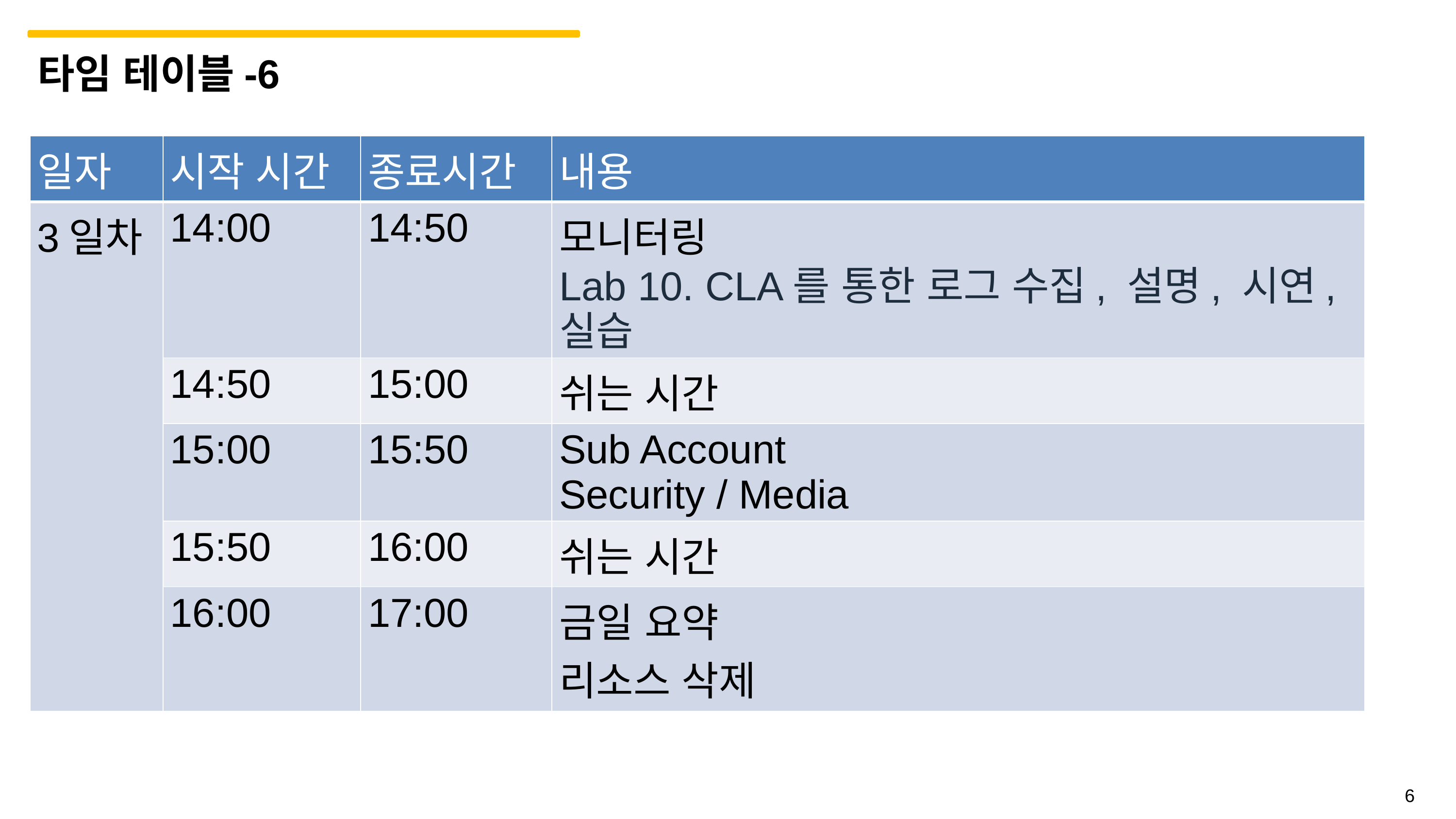

타임 테이블-6
| 일자 | 시작 시간 | 종료시간 | 내용 |
| --- | --- | --- | --- |
| 3일차 | 14:00 | 14:50 | 모니터링 Lab 10. CLA를 통한 로그 수집, 설명, 시연, 실습 |
|  | 14:50 | 15:00 | 쉬는 시간 |
|  | 15:00 | 15:50 | Sub Account Security / Media |
|  | 15:50 | 16:00 | 쉬는 시간 |
|  | 16:00 | 17:00 | 금일 요약 리소스 삭제 |
6